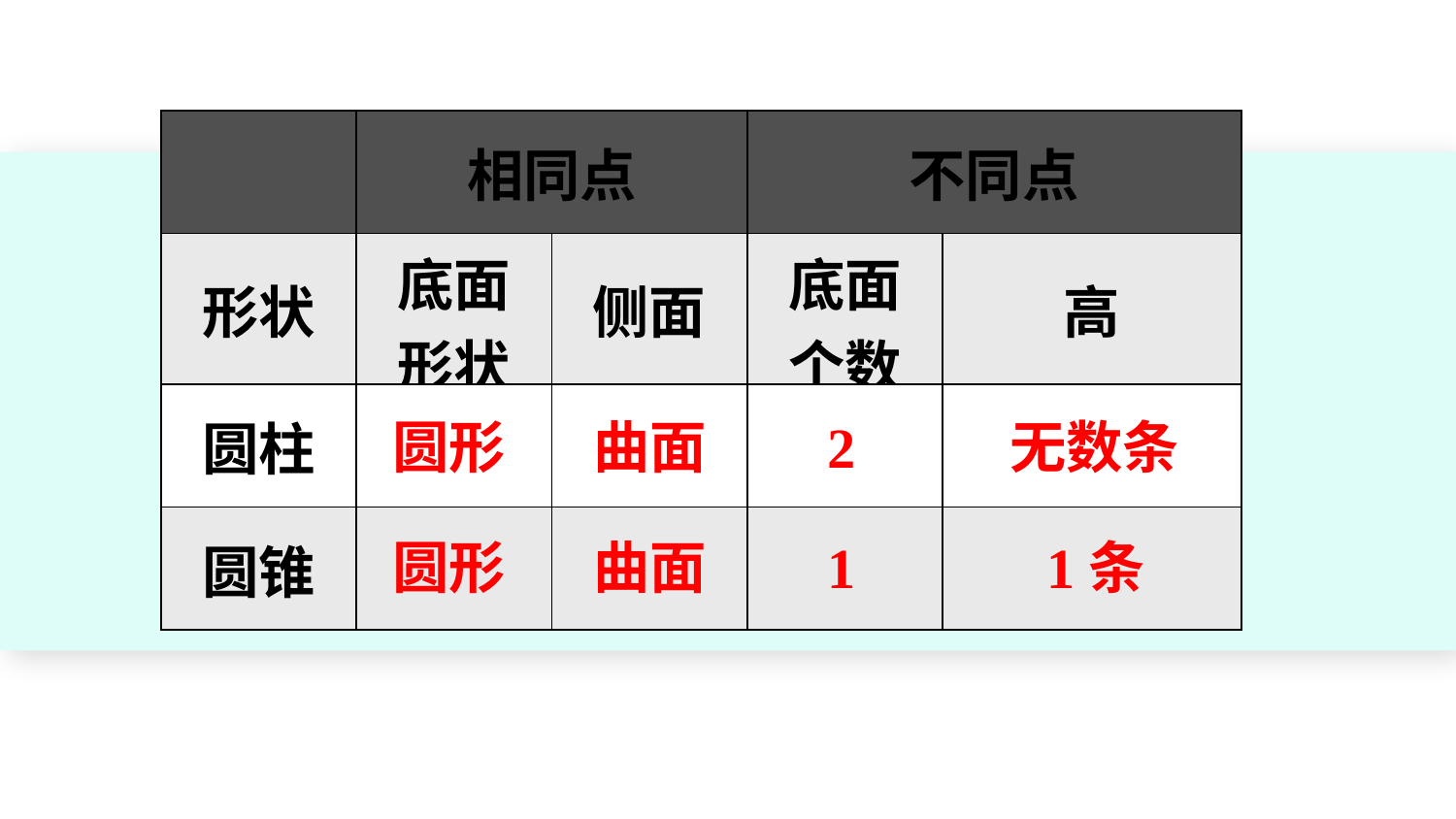

|  | 相同点 |  | 不同点 |  |
| --- | --- | --- | --- | --- |
| 形状 | 底面形状 | 侧面 | 底面个数 | 高 |
| 圆柱 |  |  |  |  |
| 圆锥 |  |  |  |  |
圆形
曲面
2
无数条
www.youyi100.com
圆形
曲面
1
1条